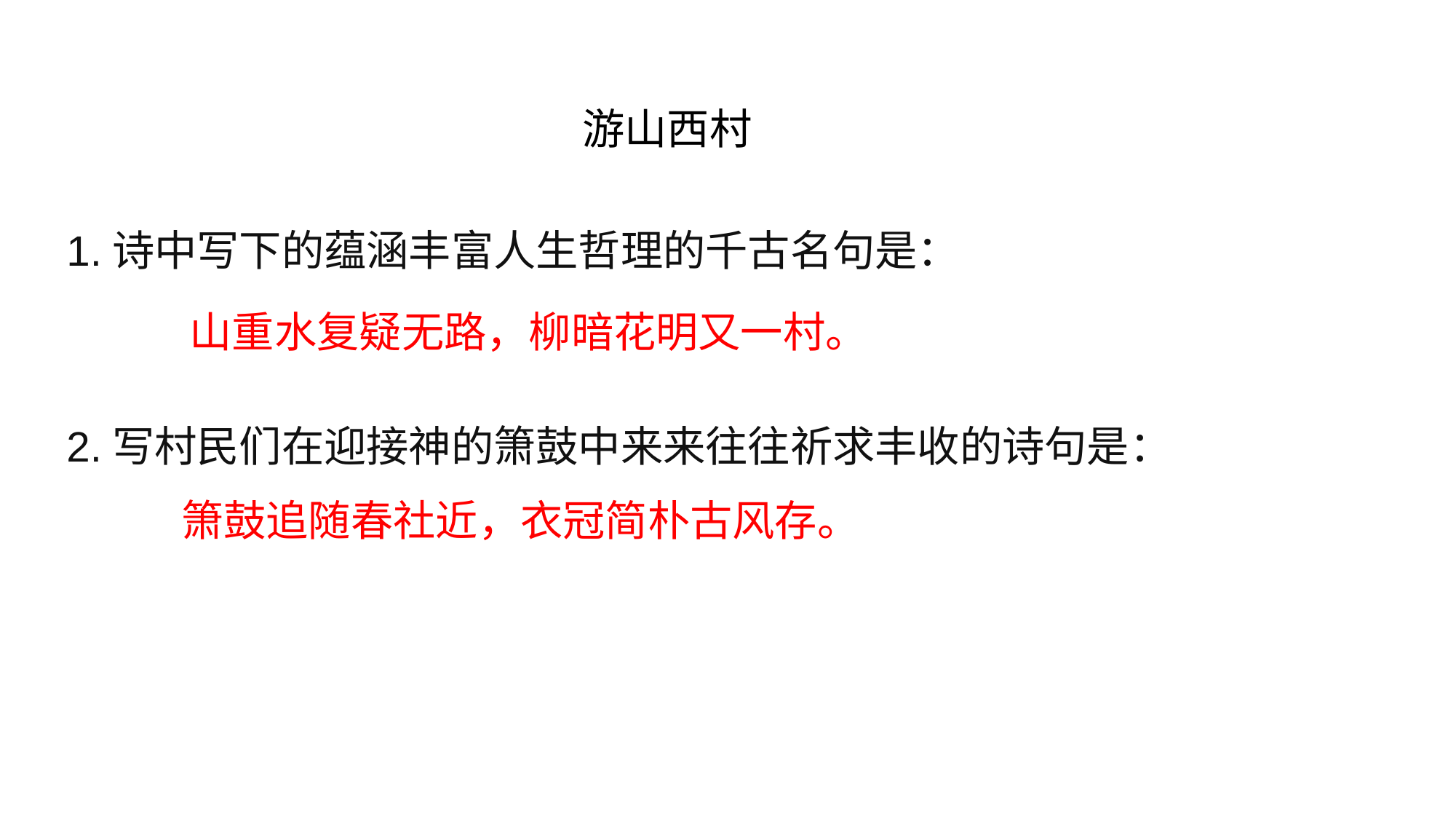

# 游山西村
1.诗中写下的蕴涵丰富人生哲理的千古名句是：

2.写村民们在迎接神的箫鼓中来来往往祈求丰收的诗句是：
山重水复疑无路，柳暗花明又一村。
箫鼓追随春社近，衣冠简朴古风存。